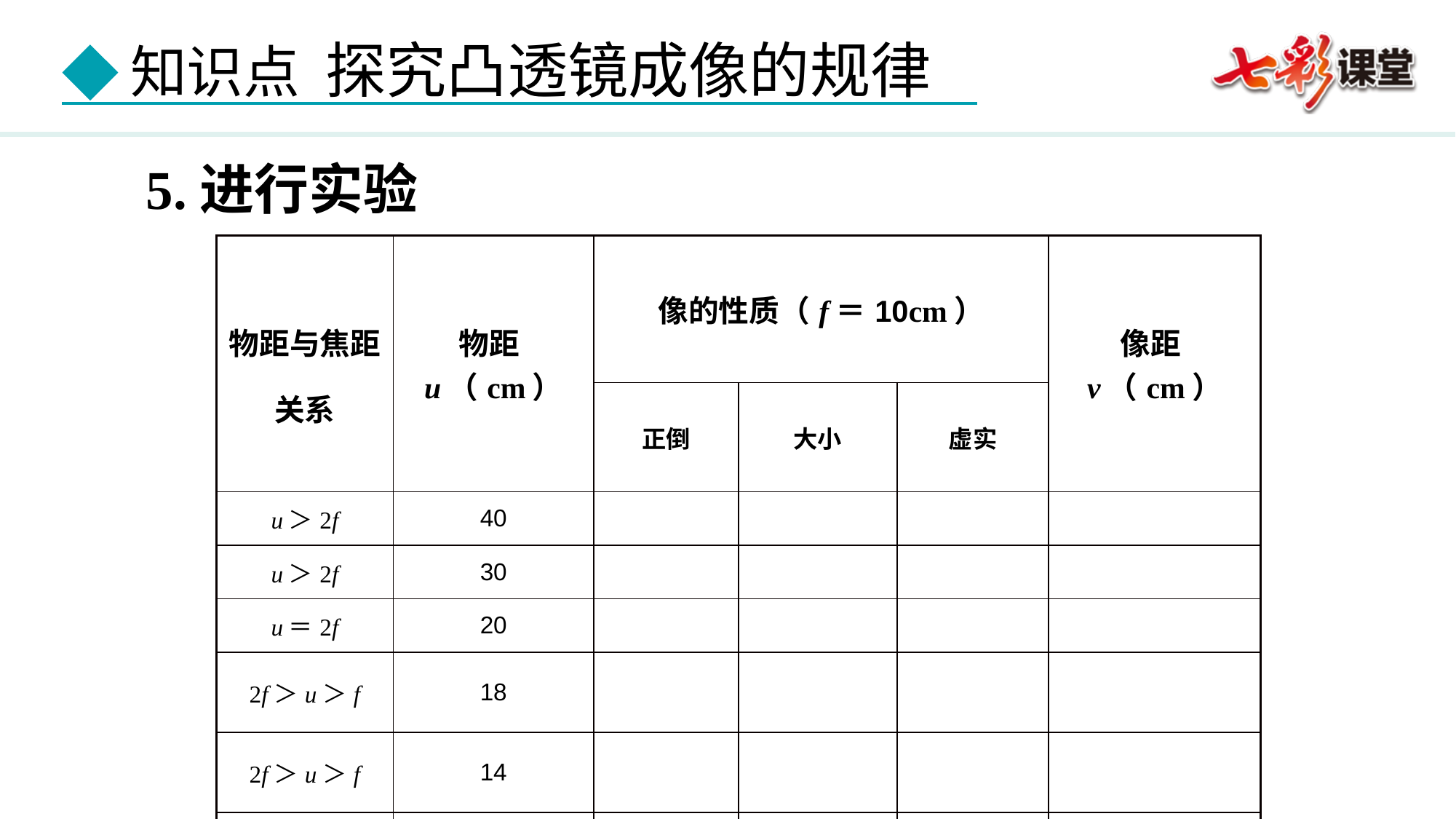

5.进行实验
| 物距与焦距关系 | 物距u（cm） | 像的性质（f＝10cm） |  |  | 像距v（cm） |
| --- | --- | --- | --- | --- | --- |
|  |  | 正倒 | 大小 | 虚实 |  |
| u＞2f | 40 |  |  |  |  |
| u＞2f | 30 |  |  |  |  |
| u＝2f | 20 |  |  |  |  |
| 2f＞u＞f | 18 |  |  |  |  |
| 2f＞u＞f | 14 |  |  |  |  |
| u＜f | 5 |  |  |  |  |
|  |  |
| --- | --- |
|  |  |